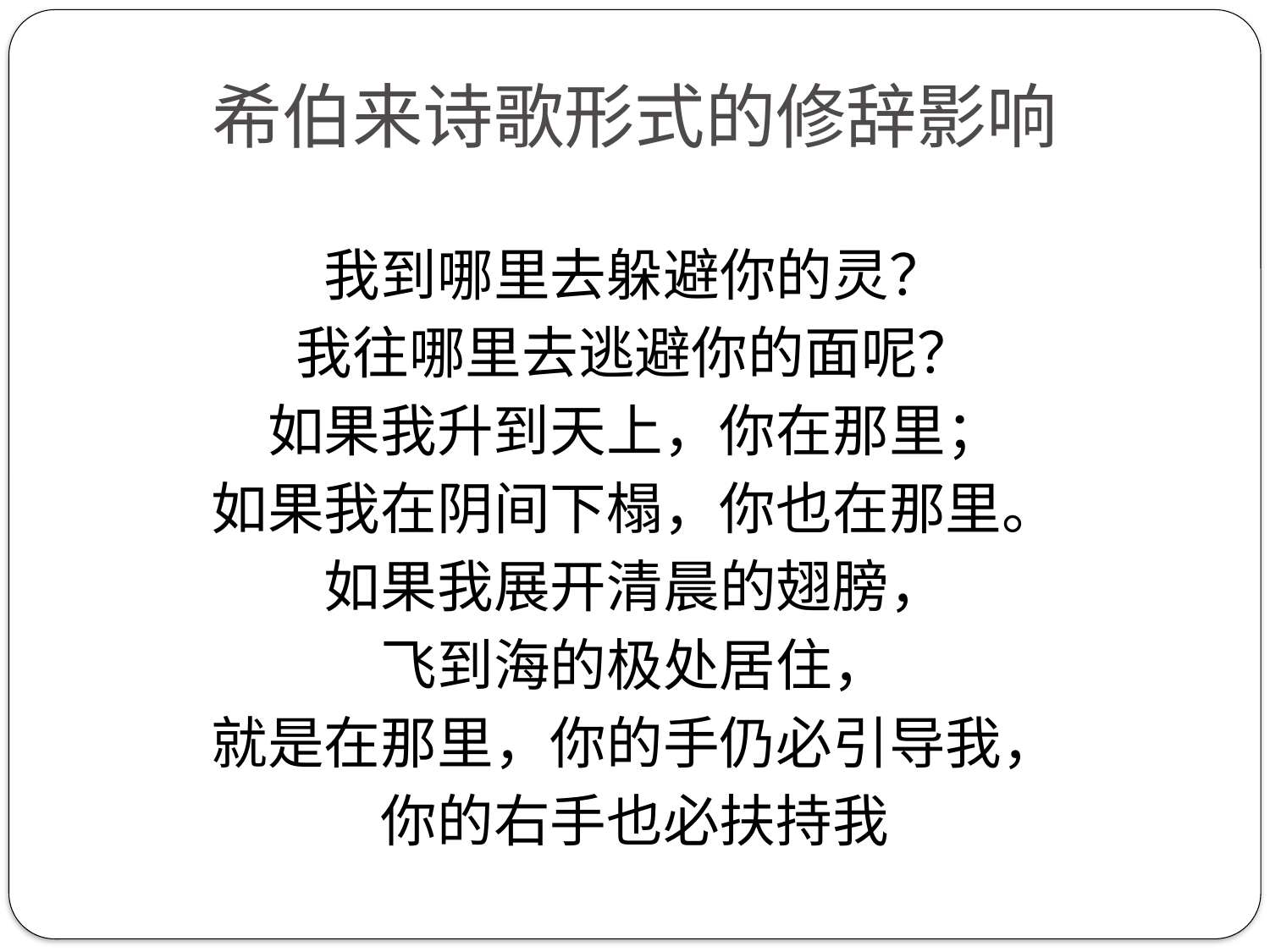

# 希伯来诗歌形式的修辞影响
我到哪里去躲避你的灵？
我往哪里去逃避你的面呢？
如果我升到天上，你在那里；
如果我在阴间下榻，你也在那里。
如果我展开清晨的翅膀，
飞到海的极处居住，
就是在那里，你的手仍必引导我，
你的右手也必扶持我